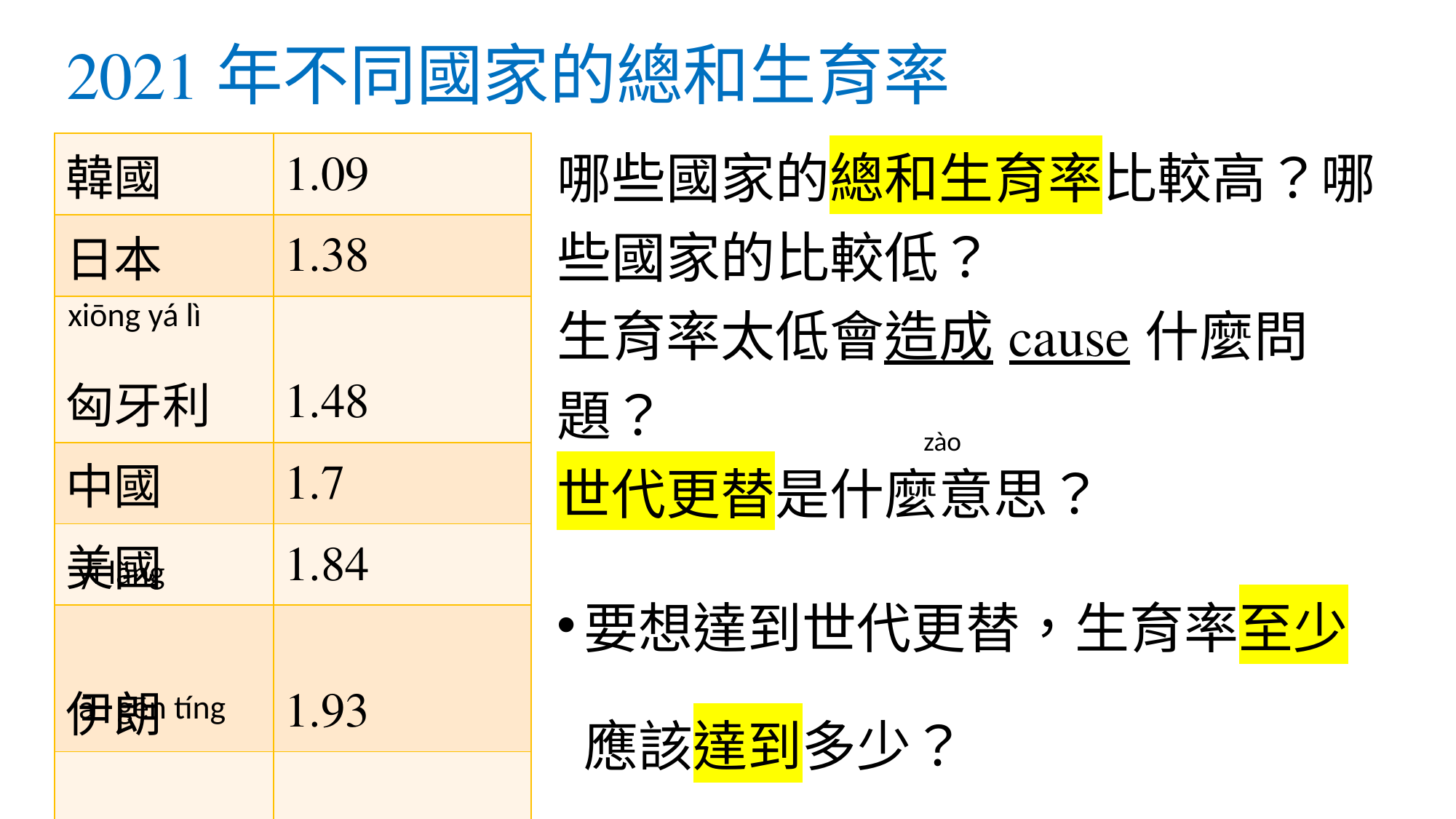

# 2021年不同國家的總和生育率
哪些國家的總和生育率比較高？哪些國家的比較低？
生育率太低會造成cause什麼問題？
世代更替是什麼意思？
要想達到世代更替，生育率至少應該達到多少？
| 韓國 | 1.09 |
| --- | --- |
| 日本 | 1.38 |
| 匈牙利 | 1.48 |
| 中國 | 1.7 |
| 美國 | 1.84 |
| 伊朗 | 1.93 |
| 阿根廷 | 2.2 |
xiōng yá lì
zào
yī lǎng
ā   gēn tíng